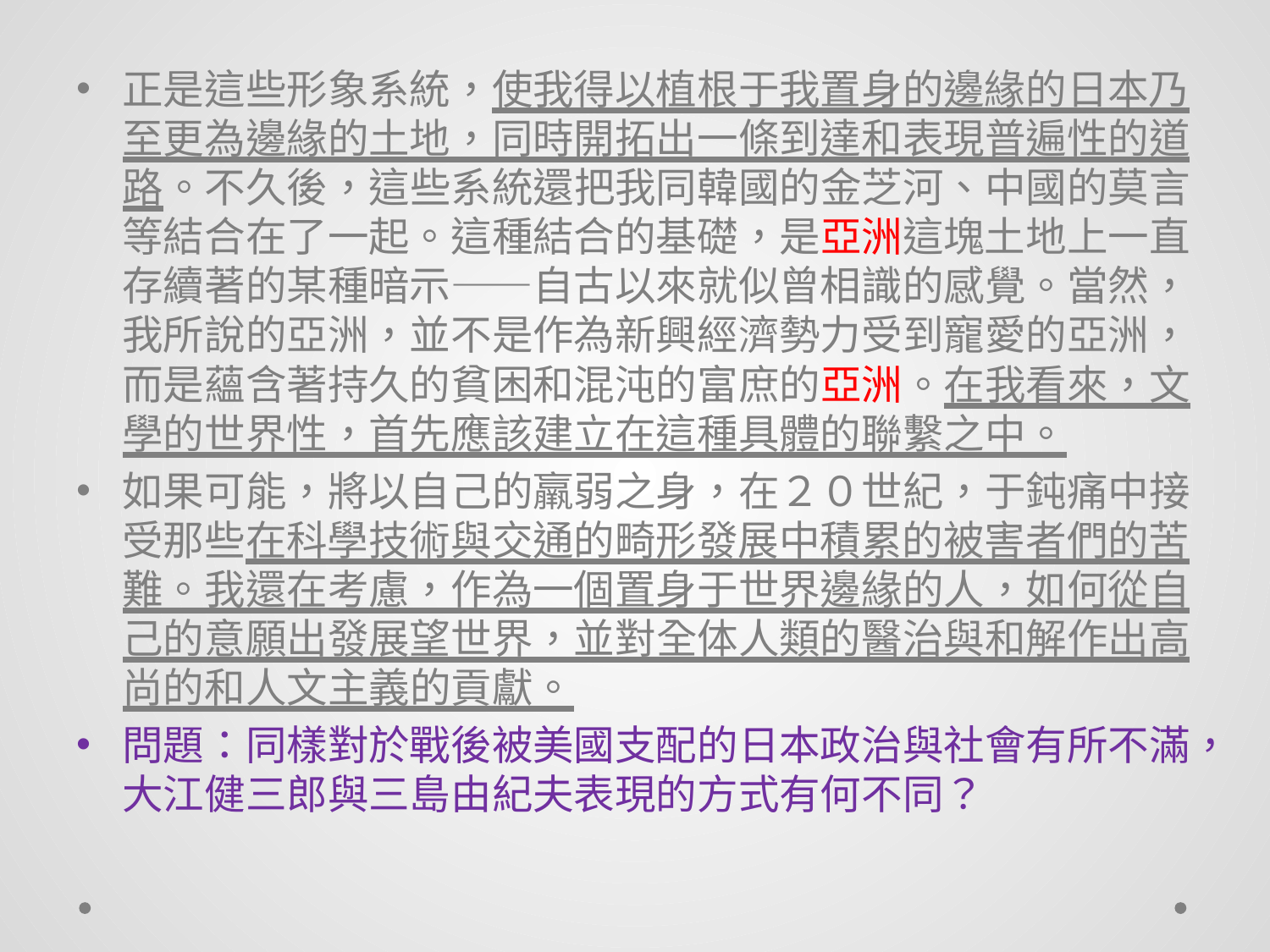

#
正是這些形象系統，使我得以植根于我置身的邊緣的日本乃至更為邊緣的土地，同時開拓出一條到達和表現普遍性的道路。不久後，這些系統還把我同韓國的金芝河、中國的莫言等結合在了一起。這種結合的基礎，是亞洲這塊土地上一直存續著的某種暗示——自古以來就似曾相識的感覺。當然，我所說的亞洲，並不是作為新興經濟勢力受到寵愛的亞洲，而是蘊含著持久的貧困和混沌的富庶的亞洲。在我看來，文學的世界性，首先應該建立在這種具體的聯繫之中。
如果可能，將以自己的羸弱之身，在２０世紀，于鈍痛中接受那些在科學技術與交通的畸形發展中積累的被害者們的苦難。我還在考慮，作為一個置身于世界邊緣的人，如何從自己的意願出發展望世界，並對全体人類的醫治與和解作出高尚的和人文主義的貢獻。
問題：同樣對於戰後被美國支配的日本政治與社會有所不滿，大江健三郎與三島由紀夫表現的方式有何不同？